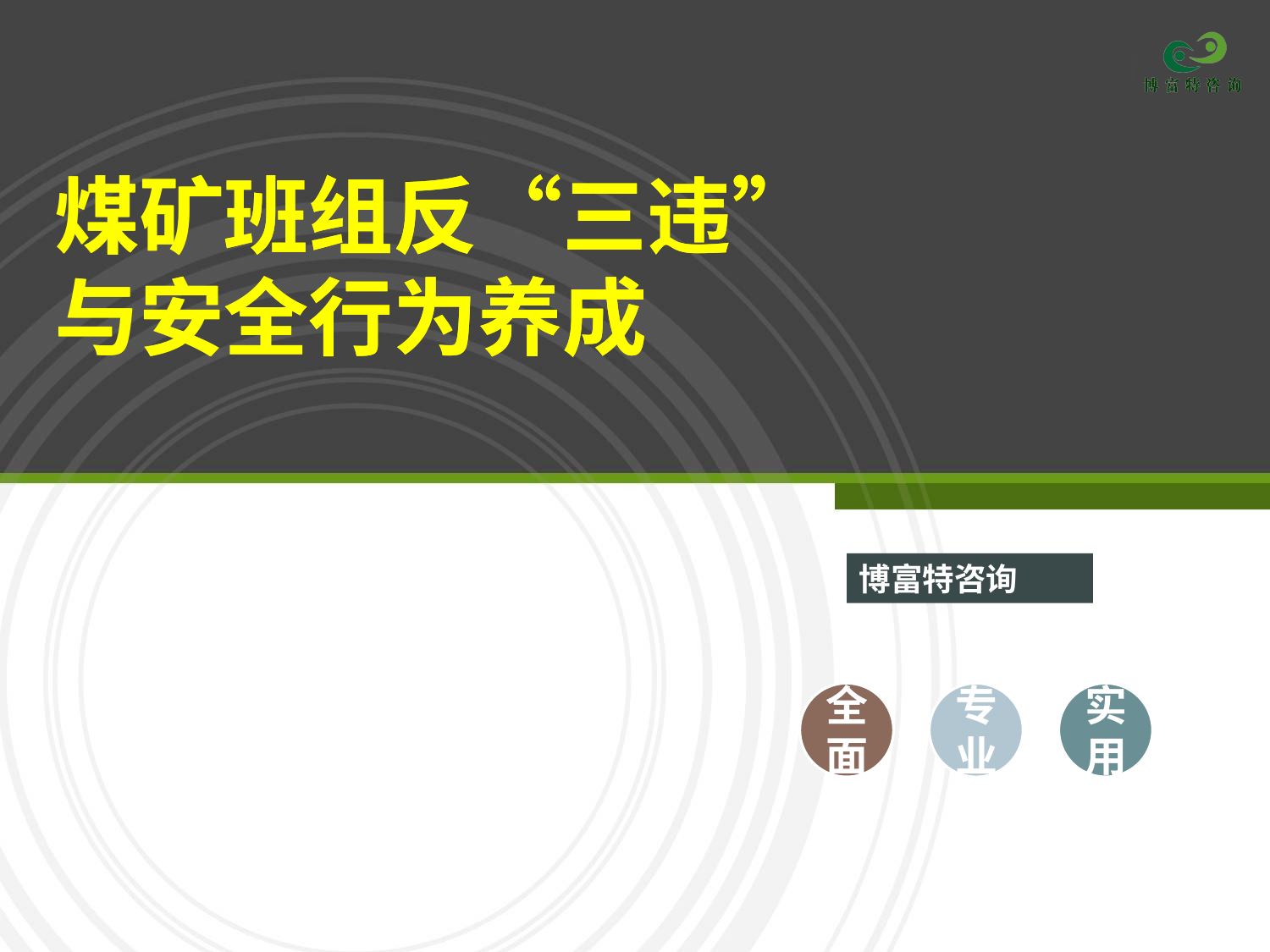

# 煤矿班组反“三违”与安全行为养成
煤矿班组反“三违”与安全行为养成
博富特咨询
全面
实用
专业
1